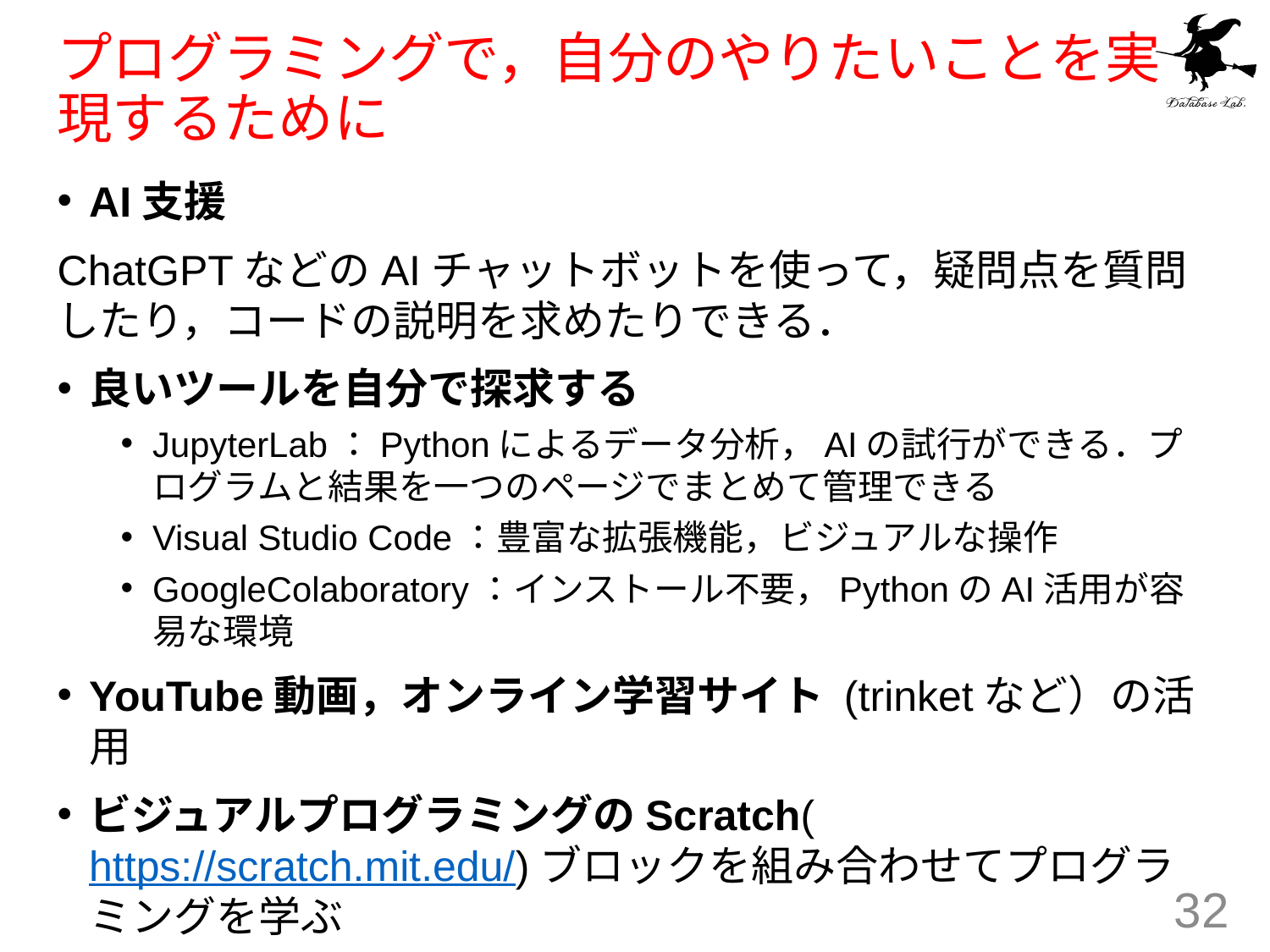

# プログラミングで，自分のやりたいことを実現するために
AI支援
ChatGPTなどのAIチャットボットを使って，疑問点を質問したり，コードの説明を求めたりできる．
良いツールを自分で探求する
JupyterLab：Pythonによるデータ分析，AIの試行ができる．プログラムと結果を一つのページでまとめて管理できる
Visual Studio Code：豊富な拡張機能，ビジュアルな操作
GoogleColaboratory：インストール不要，PythonのAI活用が容易な環境
YouTube動画，オンライン学習サイト (trinketなど）の活用
ビジュアルプログラミングのScratch(https://scratch.mit.edu/)ブロックを組み合わせてプログラミングを学ぶ
32